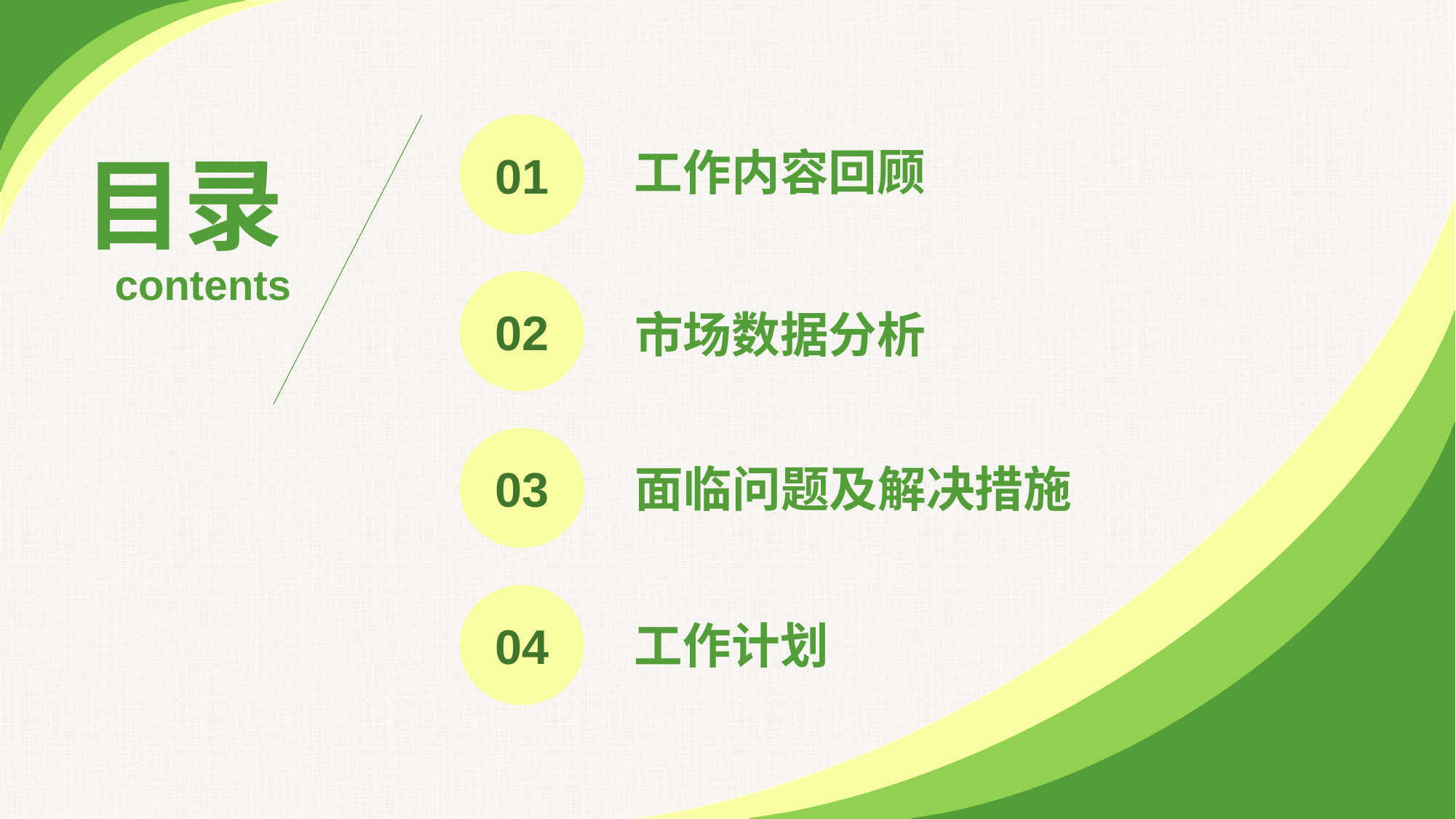

01
工作内容回顾
目录           contents

02
市场数据分析
03
面临问题及解决措施
04
工作计划